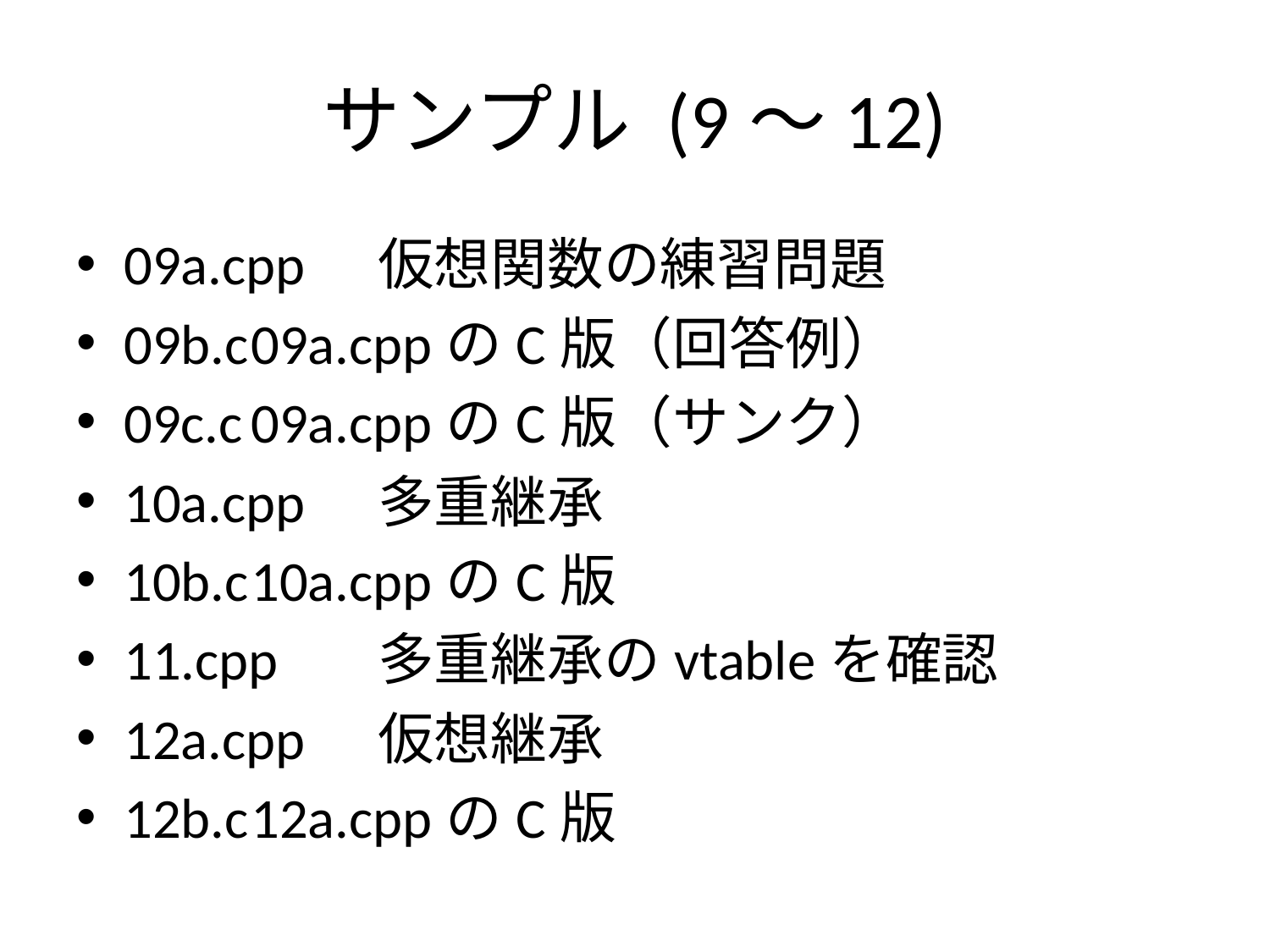

# サンプル (9～12)
09a.cpp	仮想関数の練習問題
09b.c	09a.cppのC版（回答例）
09c.c	09a.cppのC版（サンク）
10a.cpp	多重継承
10b.c	10a.cppのC版
11.cpp	多重継承のvtableを確認
12a.cpp	仮想継承
12b.c	12a.cppのC版